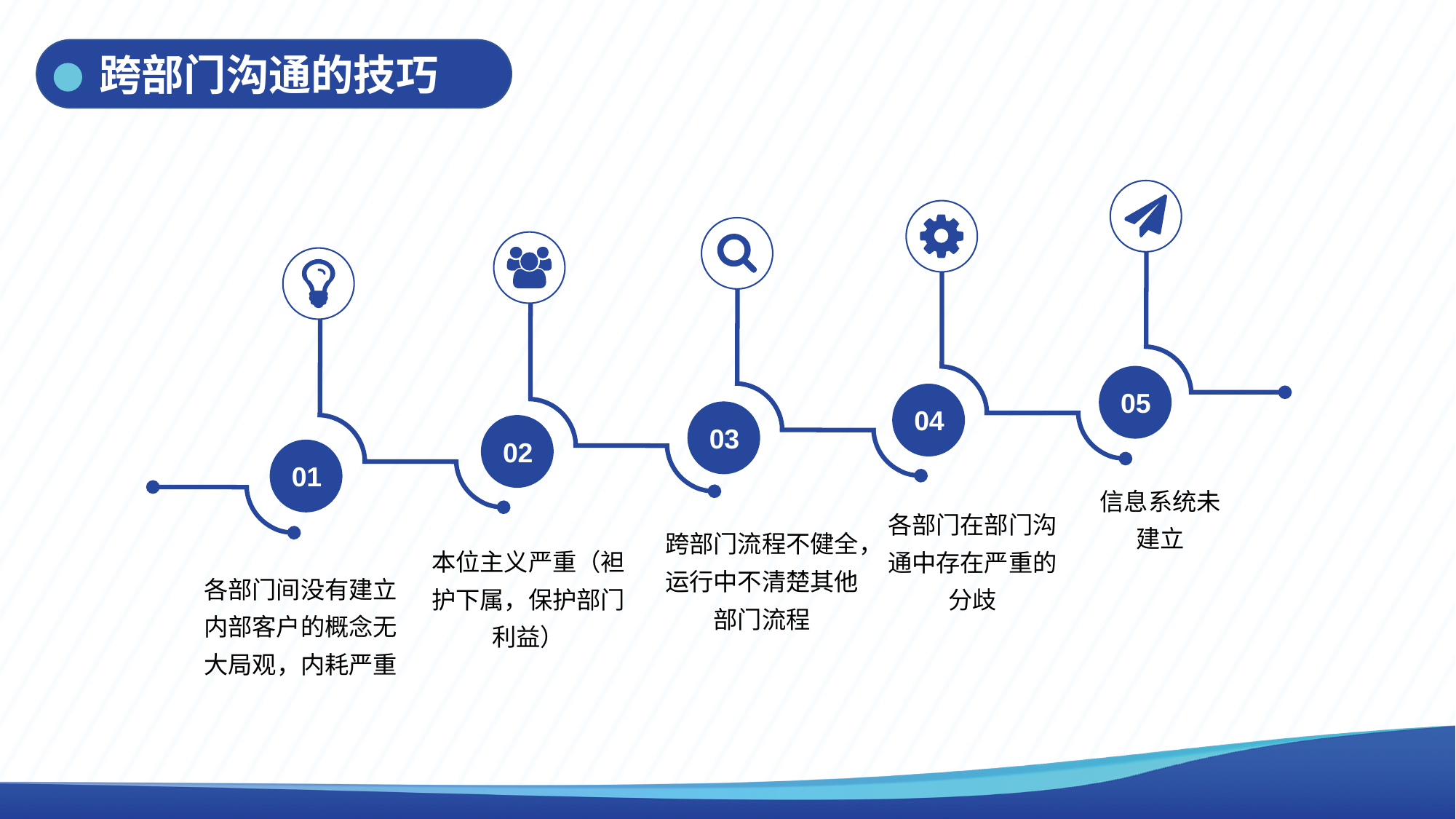

跨部门沟通的技巧

05
04
03
02

01
信息系统未建立
各部门在部门沟通中存在严重的分歧
跨部门流程不健全，运行中不清楚其他部门流程
本位主义严重（袒护下属，保护部门利益）
各部门间没有建立内部客户的概念无大局观，内耗严重